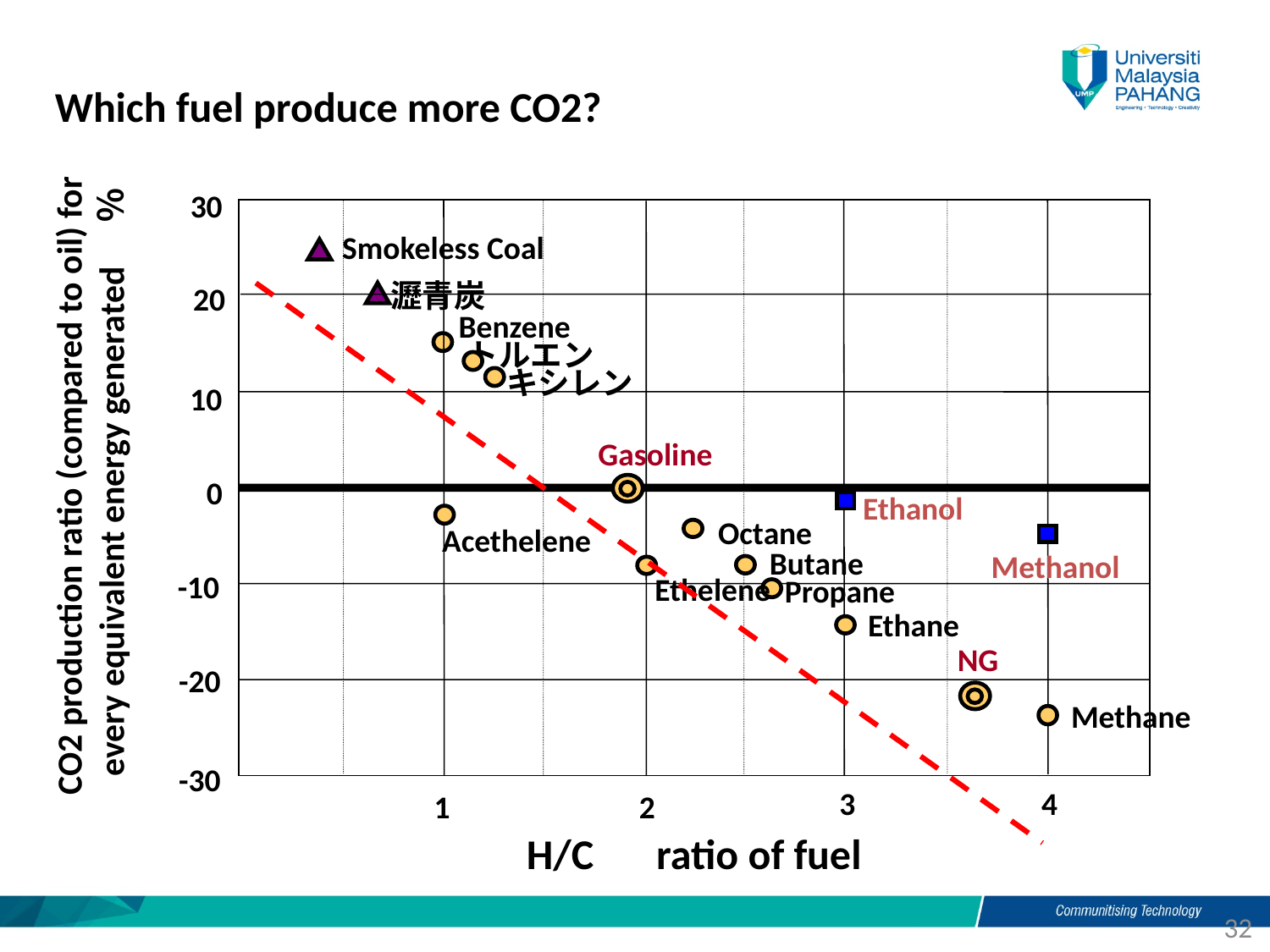

Which fuel produce more CO2?
30
20
10
0
-10
-20
-30

Smokeless Coal

瀝青炭

Benzene
トルエン

キシレン

Gasoline
CO2 production ratio (compared to oil) for
 every equivalent energy generated　％

Ethanol

Octane
Acethelene

Butane
Methanol

Ethelene
Propane

Ethane

NG

Methane

4
3
2
1
H/C　ratio of fuel

32